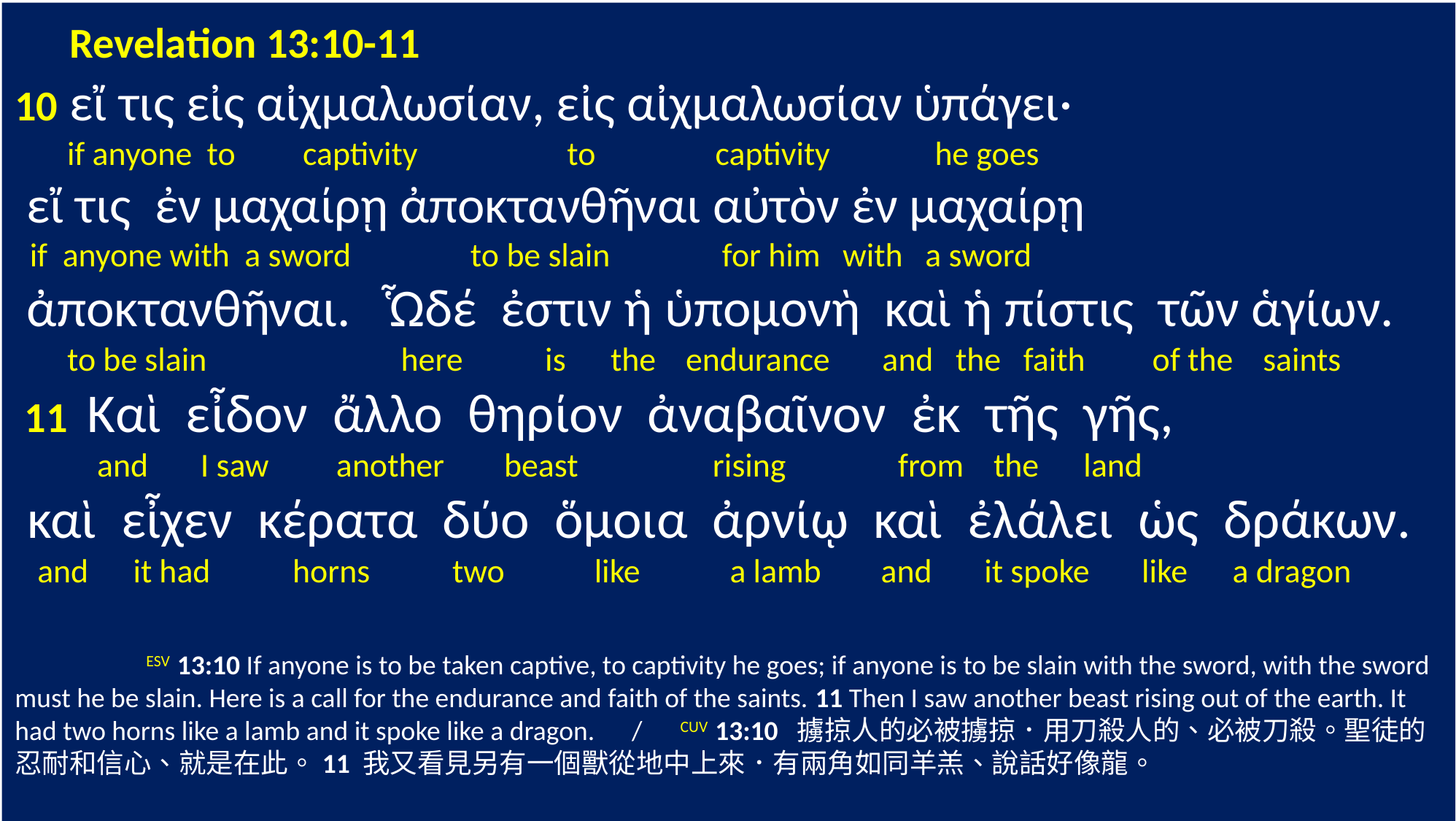

Revelation 13:10-11
10 εἴ τις εἰς αἰχμαλωσίαν, εἰς αἰχμαλωσίαν ὑπάγει·
       if anyone  to         captivity                    to                captivity              he goes
 εἴ τις  ἐν μαχαίρῃ ἀποκτανθῆναι αὐτὸν ἐν μαχαίρῃ
  if  anyone with  a sword                to be slain               for him   with   a sword
 ἀποκτανθῆναι.   Ὧδέ  ἐστιν ἡ ὑπομονὴ  καὶ ἡ πίστις  τῶν ἁγίων.
       to be slain                          here           is      the    endurance       and   the   faith         of the    saints
 11  Καὶ  εἶδον  ἄλλο  θηρίον  ἀναβαῖνον  ἐκ  τῆς  γῆς,
           and       I saw         another        beast                  rising               from    the      land
 καὶ  εἶχεν  κέρατα  δύο  ὅμοια  ἀρνίῳ  καὶ  ἐλάλει  ὡς  δράκων.
   and      it had           horns           two            like            a lamb        and       it spoke       like      a dragon

	      ESV  13:10 If anyone is to be taken captive, to captivity he goes; if anyone is to be slain with the sword, with the sword must he be slain. Here is a call for the endurance and faith of the saints. 11 Then I saw another beast rising out of the earth. It had two horns like a lamb and it spoke like a dragon.      /      CUV  13:10  擄掠人的必被擄掠．用刀殺人的、必被刀殺。聖徒的忍耐和信心、就是在此。11 我又看見另有一個獸從地中上來．有兩角如同羊羔、說話好像龍。